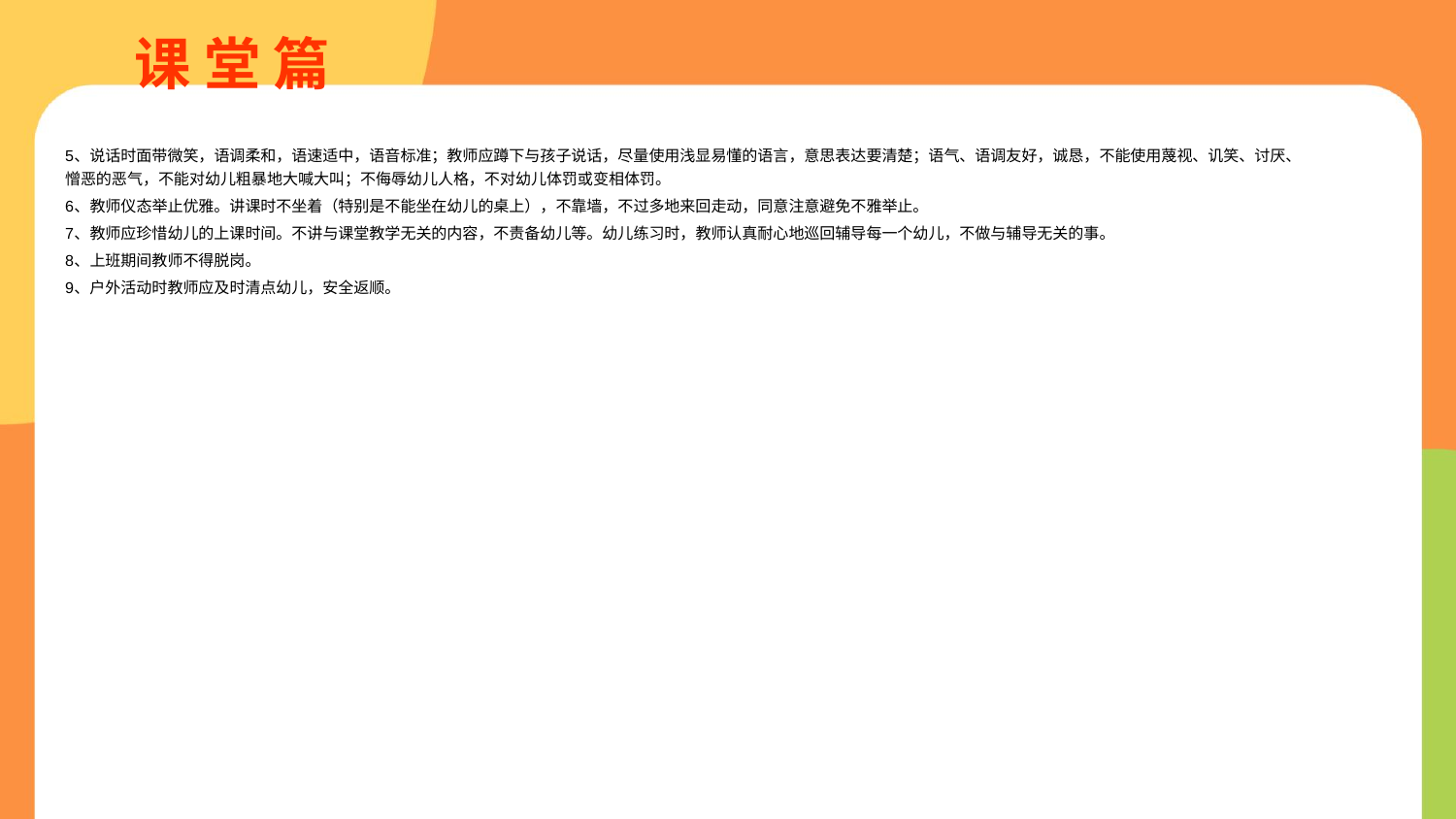

课 堂 篇
5、说话时面带微笑，语调柔和，语速适中，语音标准；教师应蹲下与孩子说话，尽量使用浅显易懂的语言，意思表达要清楚；语气、语调友好，诚恳，不能使用蔑视、讥笑、讨厌、憎恶的恶气，不能对幼儿粗暴地大喊大叫；不侮辱幼儿人格，不对幼儿体罚或变相体罚。
6、教师仪态举止优雅。讲课时不坐着（特别是不能坐在幼儿的桌上），不靠墙，不过多地来回走动，同意注意避免不雅举止。
7、教师应珍惜幼儿的上课时间。不讲与课堂教学无关的内容，不责备幼儿等。幼儿练习时，教师认真耐心地巡回辅导每一个幼儿，不做与辅导无关的事。
8、上班期间教师不得脱岗。
9、户外活动时教师应及时清点幼儿，安全返顺。